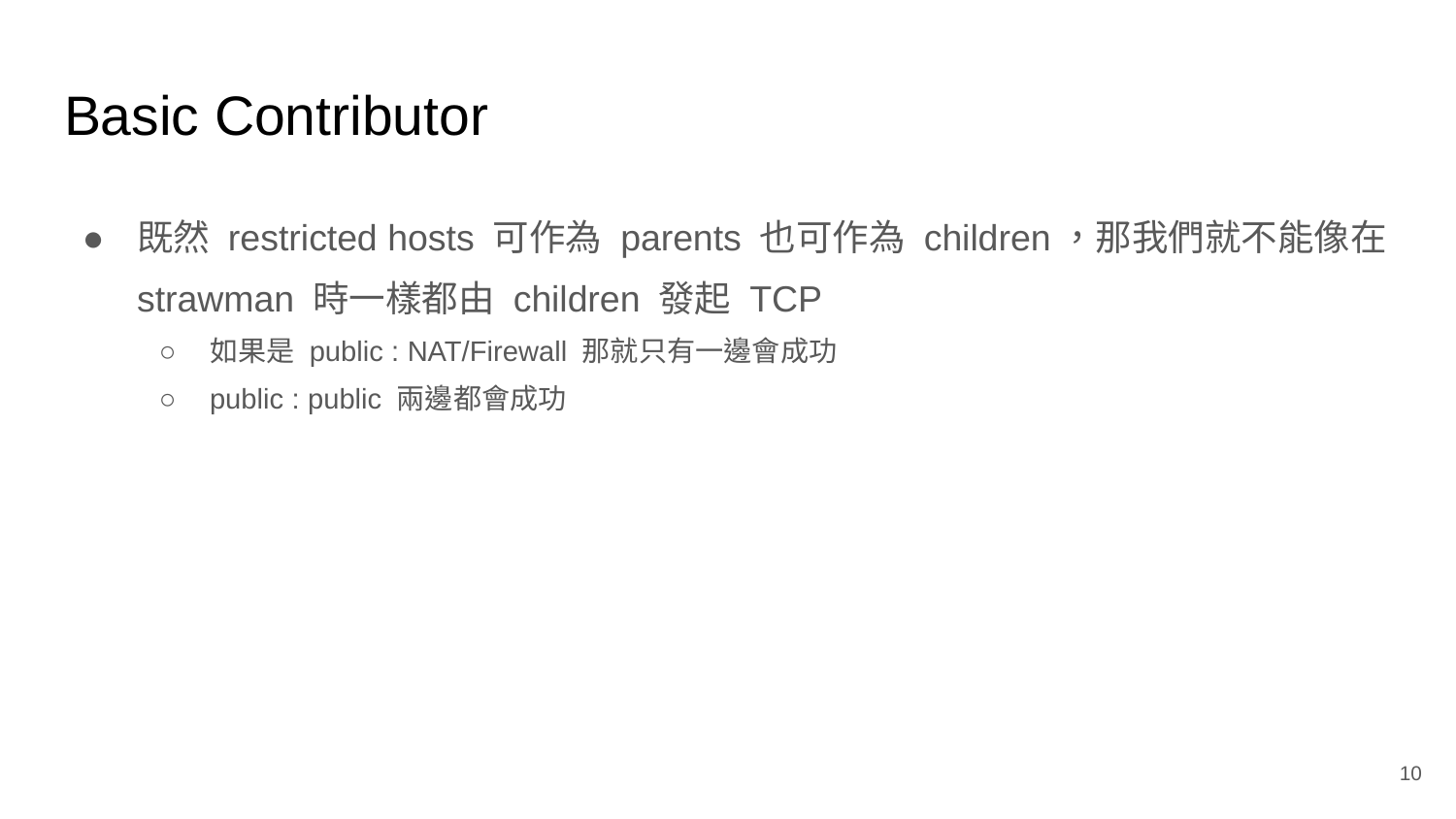

# Basic Contributor
既然 restricted hosts 可作為 parents 也可作為 children，那我們就不能像在 strawman 時一樣都由 children 發起 TCP
如果是 public : NAT/Firewall 那就只有一邊會成功
public : public 兩邊都會成功
10